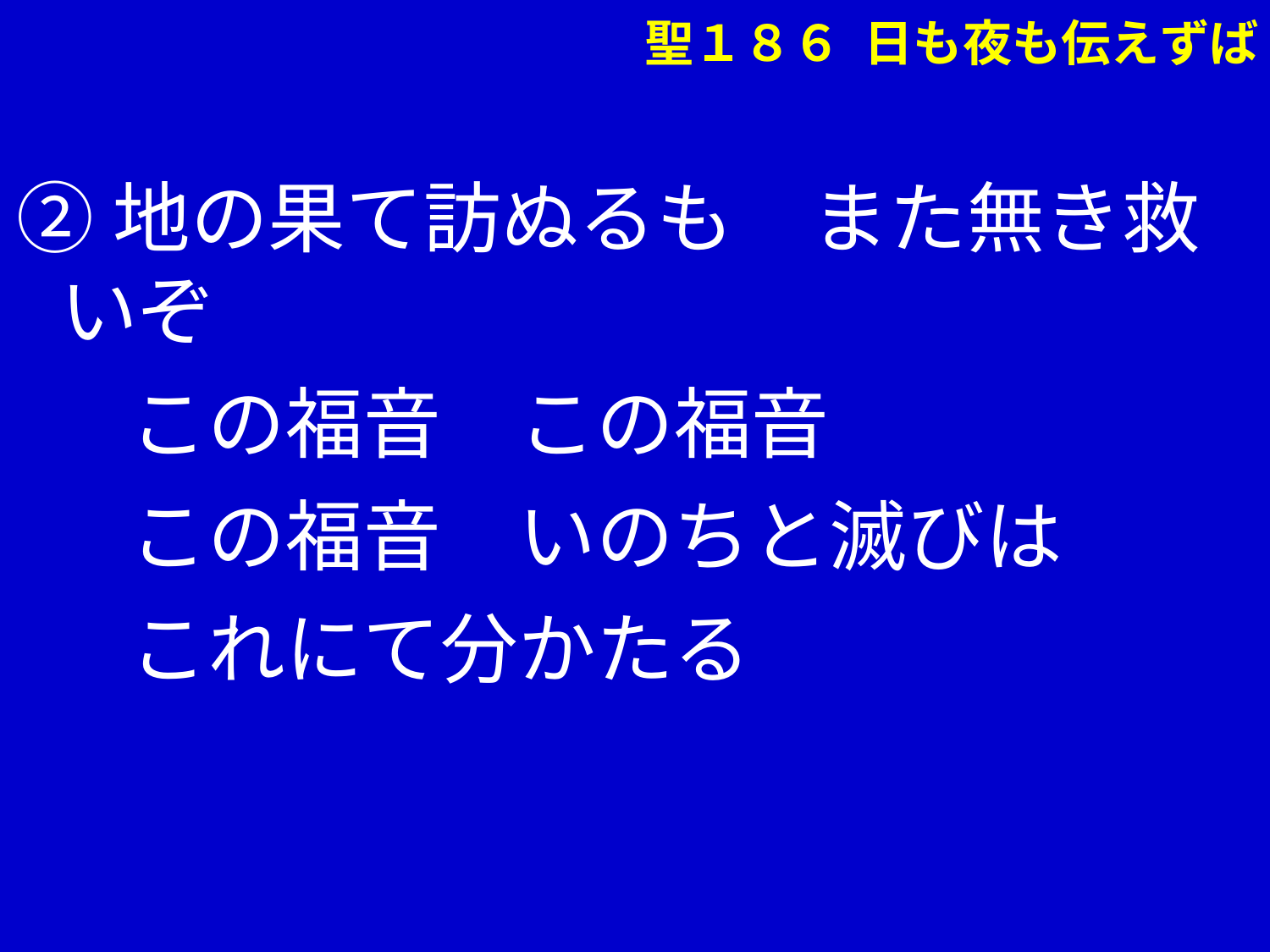

聖１８６  日も夜も伝えずば

②地の果て訪ぬるも　また無き救いぞ
 　この福音　この福音
 　この福音　いのちと滅びは
 　これにて分かたる